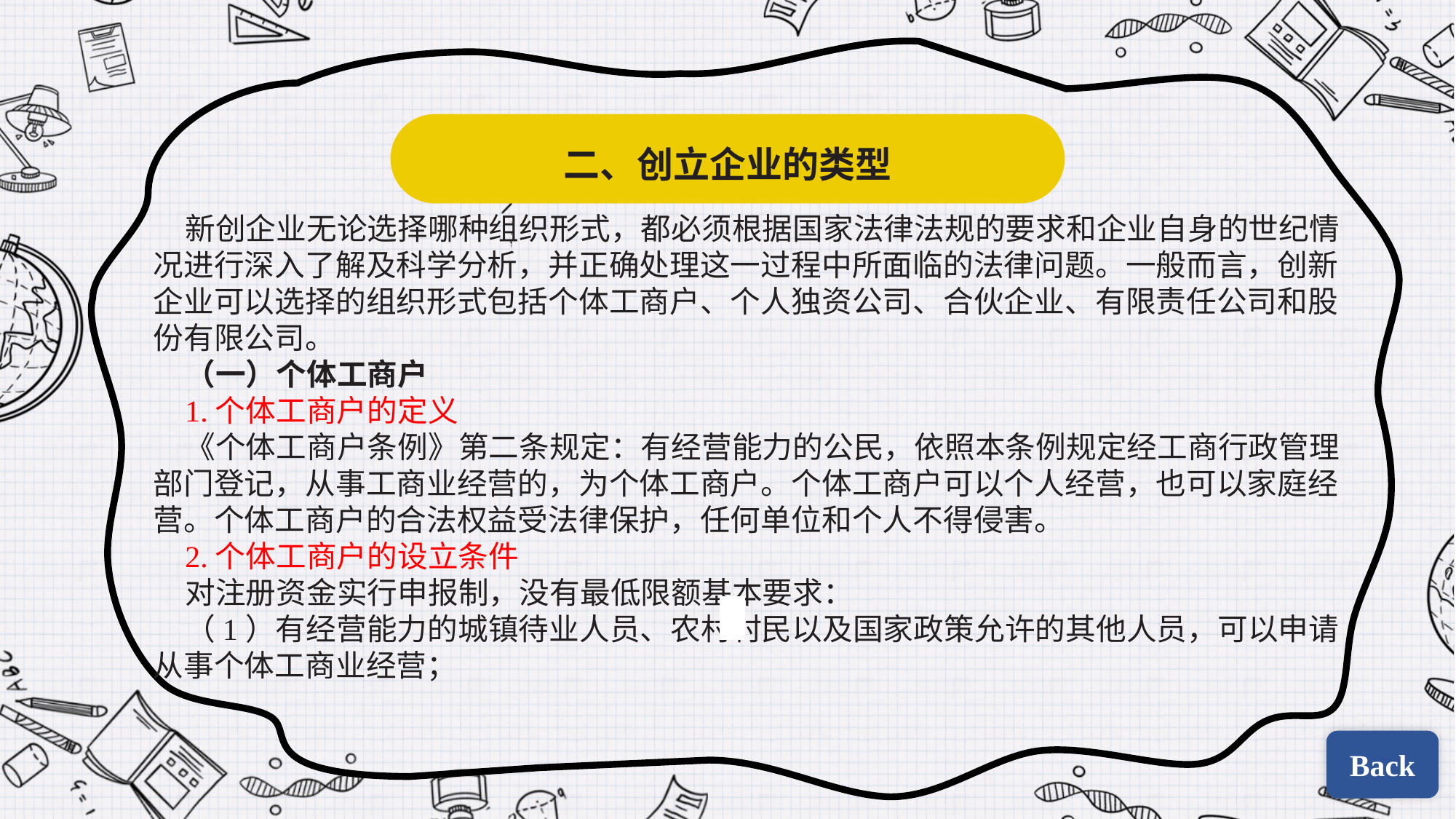

二、创立企业的类型
新创企业无论选择哪种组织形式，都必须根据国家法律法规的要求和企业自身的世纪情况进行深入了解及科学分析，并正确处理这一过程中所面临的法律问题。一般而言，创新企业可以选择的组织形式包括个体工商户、个人独资公司、合伙企业、有限责任公司和股份有限公司。
（一）个体工商户
1.个体工商户的定义
《个体工商户条例》第二条规定：有经营能力的公民，依照本条例规定经工商行政管理部门登记，从事工商业经营的，为个体工商户。个体工商户可以个人经营，也可以家庭经营。个体工商户的合法权益受法律保护，任何单位和个人不得侵害。
2.个体工商户的设立条件
对注册资金实行申报制，没有最低限额基本要求：
（1）有经营能力的城镇待业人员、农村村民以及国家政策允许的其他人员，可以申请从事个体工商业经营；

|  |  |
| --- | --- |
|  |  |

Back